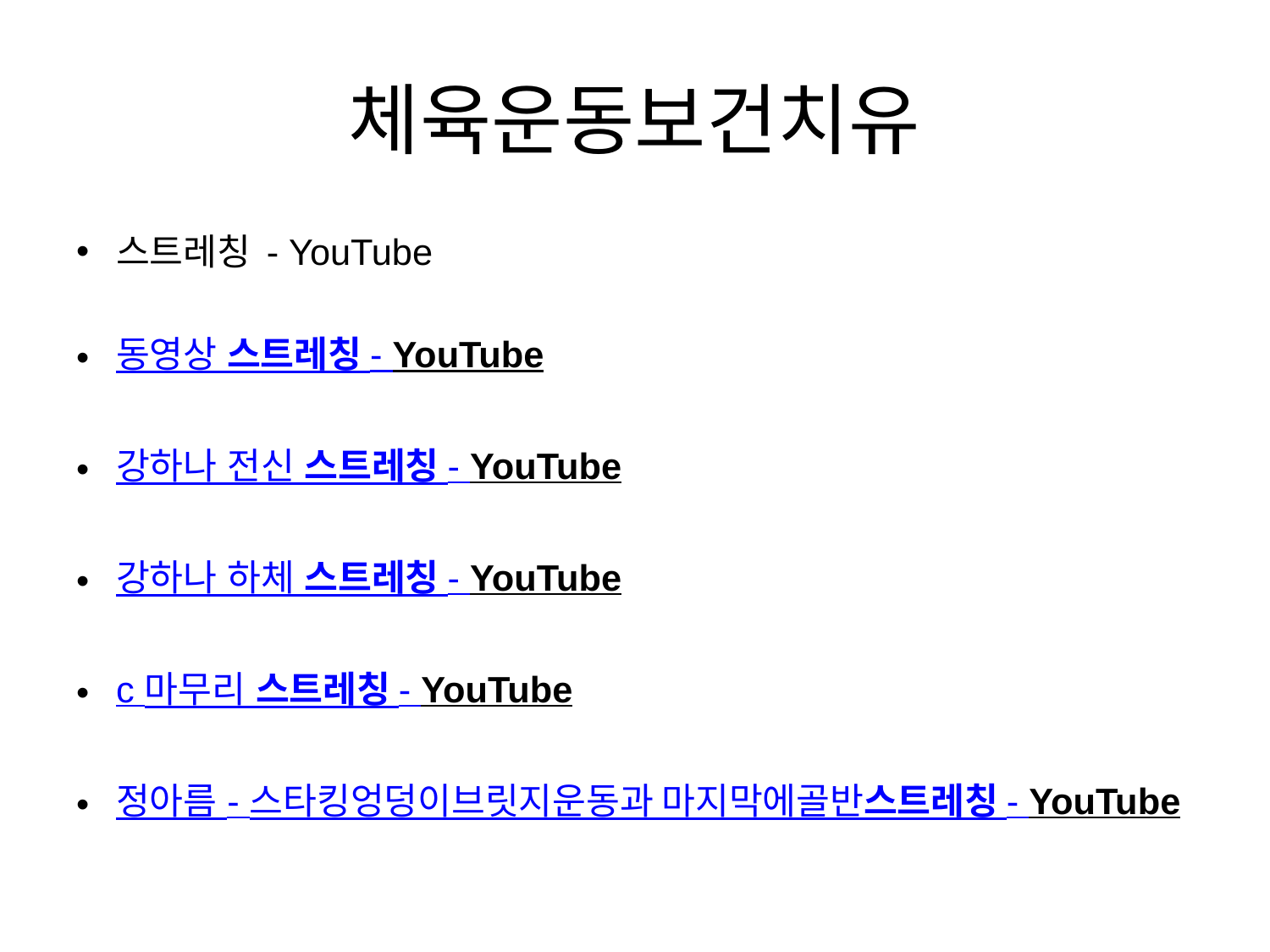

# 체육운동보건치유
스트레칭 - YouTube

동영상 스트레칭 - YouTube

강하나 전신 스트레칭 - YouTube

강하나 하체 스트레칭 - YouTube

c 마무리 스트레칭 - YouTube

정아름 - 스타킹엉덩이브릿지운동과 마지막에골반스트레칭 - YouTube